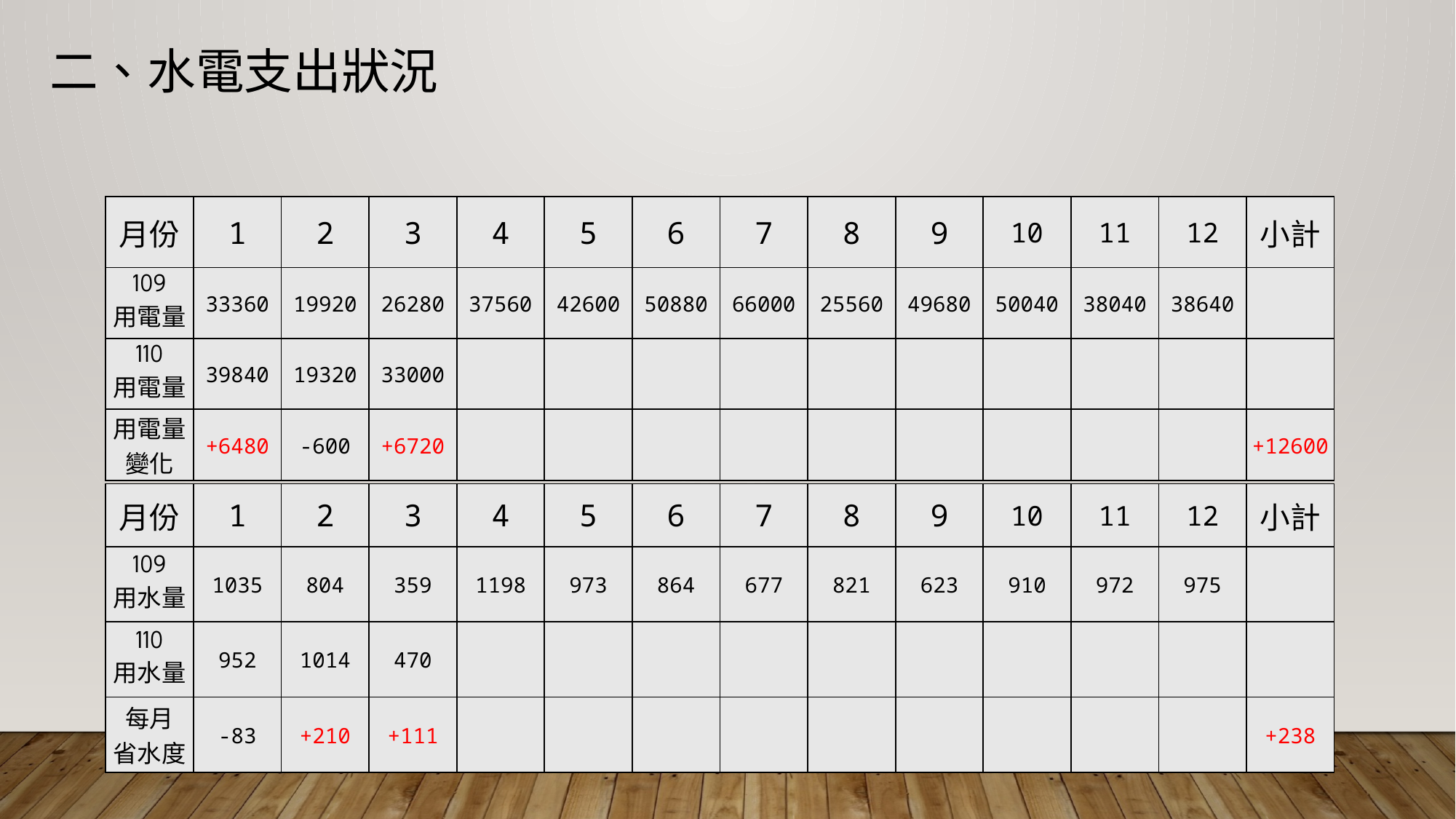

# 二、水電支出狀況
| 月份 | 1 | 2 | 3 | 4 | 5 | 6 | 7 | 8 | 9 | 10 | 11 | 12 | 小計 |
| --- | --- | --- | --- | --- | --- | --- | --- | --- | --- | --- | --- | --- | --- |
| 109 用電量 | 33360 | 19920 | 26280 | 37560 | 42600 | 50880 | 66000 | 25560 | 49680 | 50040 | 38040 | 38640 |  |
| 110 用電量 | 39840 | 19320 | 33000 |  |  |  |  |  |  |  |  |  |  |
| 用電量 變化 | +6480 | -600 | +6720 |  |  |  |  |  |  |  |  |  | +12600 |

| 月份 | 1 | 2 | 3 | 4 | 5 | 6 | 7 | 8 | 9 | 10 | 11 | 12 | 小計 |
| --- | --- | --- | --- | --- | --- | --- | --- | --- | --- | --- | --- | --- | --- |
| 109 用水量 | 1035 | 804 | 359 | 1198 | 973 | 864 | 677 | 821 | 623 | 910 | 972 | 975 |  |
| 110 用水量 | 952 | 1014 | 470 |  |  |  |  |  |  |  |  |  |  |
| 每月 省水度 | -83 | +210 | +111 |  |  |  |  |  |  |  |  |  | +238 |